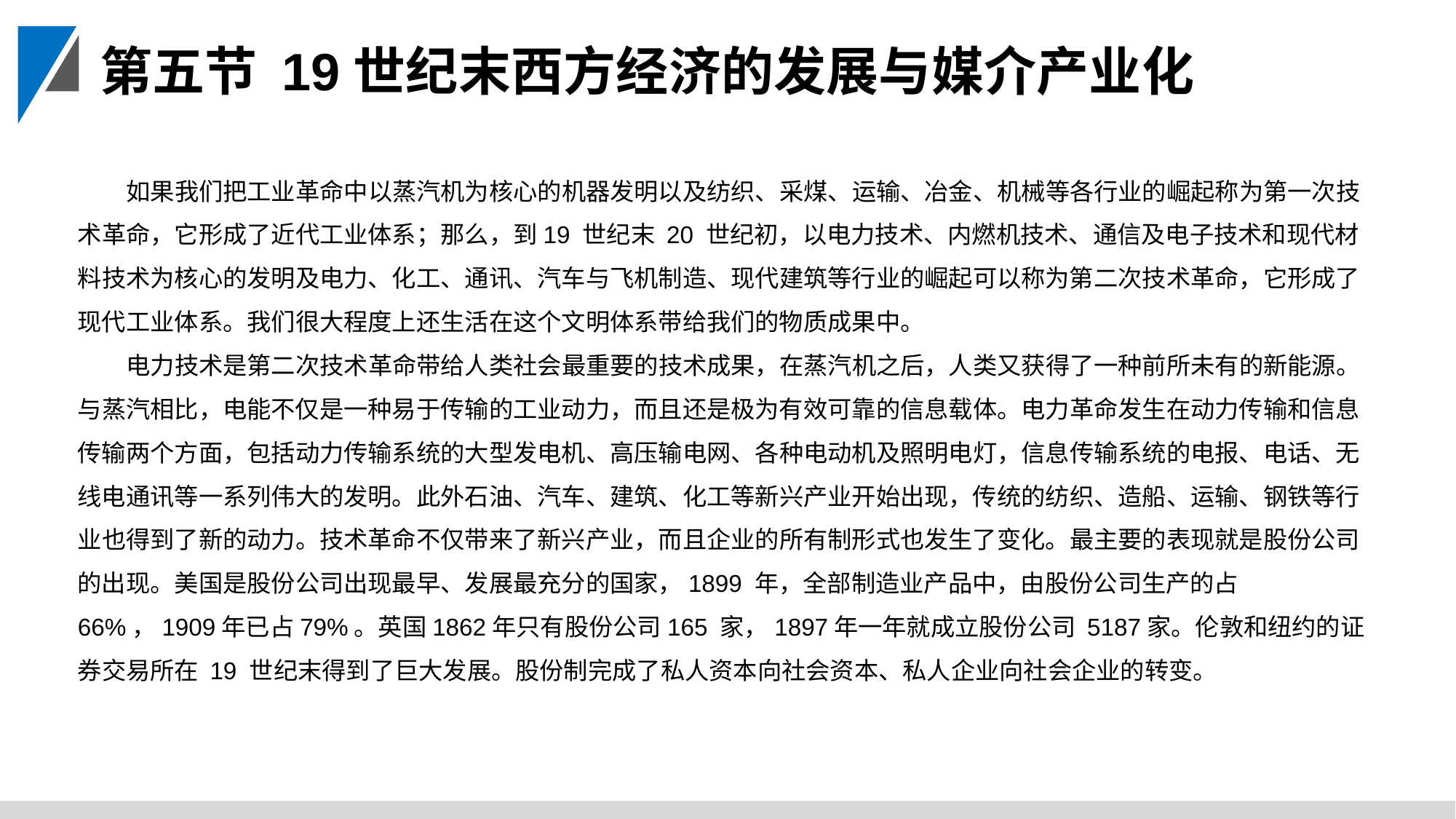

第五节 19世纪末西方经济的发展与媒介产业化
如果我们把工业革命中以蒸汽机为核心的机器发明以及纺织、采煤、运输、冶金、机械等各行业的崛起称为第一次技术革命，它形成了近代工业体系；那么，到19 世纪末 20 世纪初，以电力技术、内燃机技术、通信及电子技术和现代材料技术为核心的发明及电力、化工、通讯、汽车与飞机制造、现代建筑等行业的崛起可以称为第二次技术革命，它形成了现代工业体系。我们很大程度上还生活在这个文明体系带给我们的物质成果中。
电力技术是第二次技术革命带给人类社会最重要的技术成果，在蒸汽机之后，人类又获得了一种前所未有的新能源。与蒸汽相比，电能不仅是一种易于传输的工业动力，而且还是极为有效可靠的信息载体。电力革命发生在动力传输和信息传输两个方面，包括动力传输系统的大型发电机、高压输电网、各种电动机及照明电灯，信息传输系统的电报、电话、无线电通讯等一系列伟大的发明。此外石油、汽车、建筑、化工等新兴产业开始出现，传统的纺织、造船、运输、钢铁等行业也得到了新的动力。技术革命不仅带来了新兴产业，而且企业的所有制形式也发生了变化。最主要的表现就是股份公司的出现。美国是股份公司出现最早、发展最充分的国家，1899 年，全部制造业产品中，由股份公司生产的占 66%，1909年已占79%。英国1862年只有股份公司165 家，1897年一年就成立股份公司 5187家。伦敦和纽约的证券交易所在 19 世纪末得到了巨大发展。股份制完成了私人资本向社会资本、私人企业向社会企业的转变。